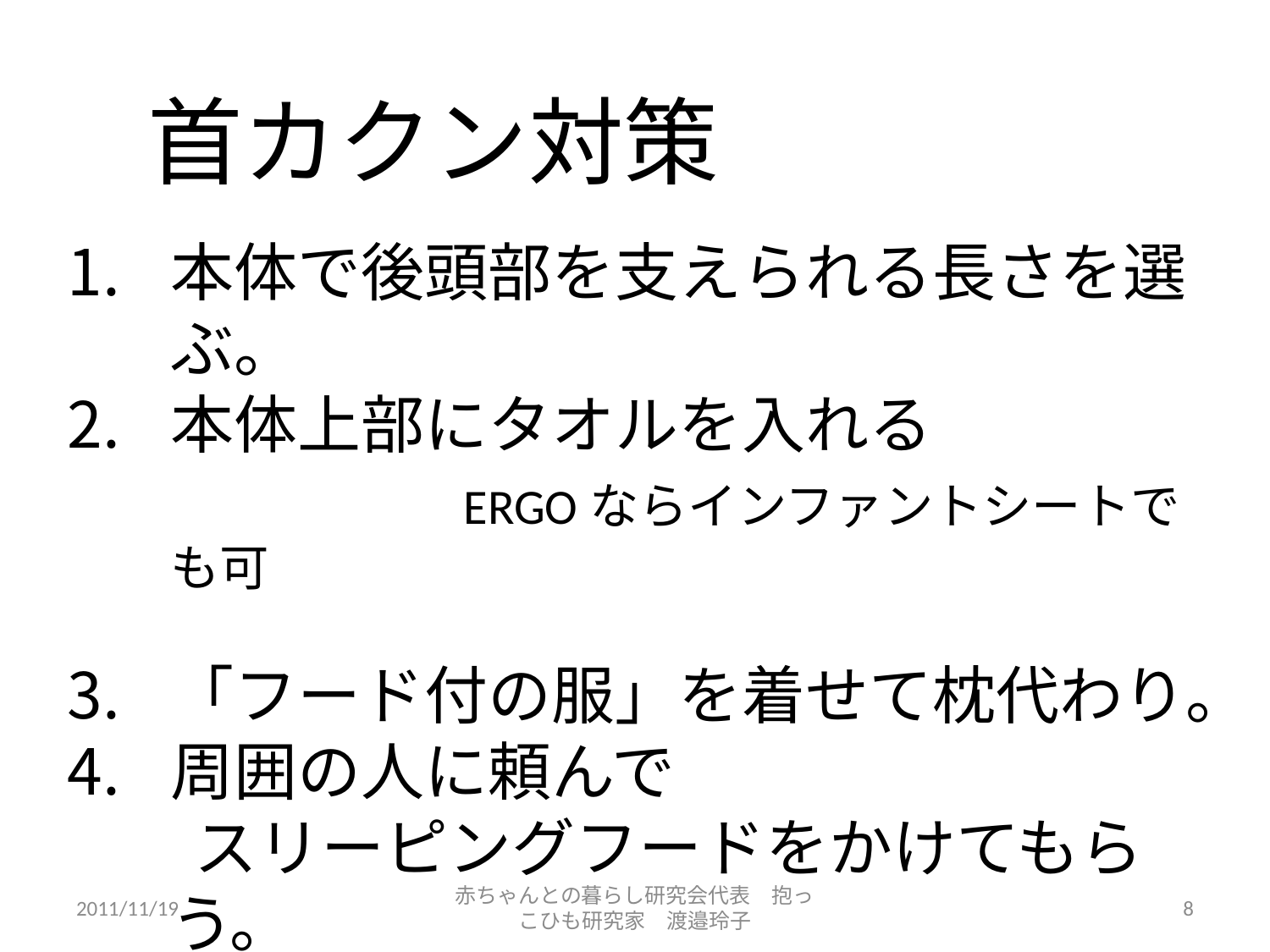

首カクン対策
本体で後頭部を支えられる長さを選ぶ。
本体上部にタオルを入れる
　　　　　　ERGOならインファントシートでも可

「フード付の服」を着せて枕代わり。
周囲の人に頼んで
　　スリーピングフードをかけてもらう。
　　　　　　(自分で着脱は難しい)

2011/11/19
赤ちゃんとの暮らし研究会代表　抱っこひも研究家　渡邉玲子
8